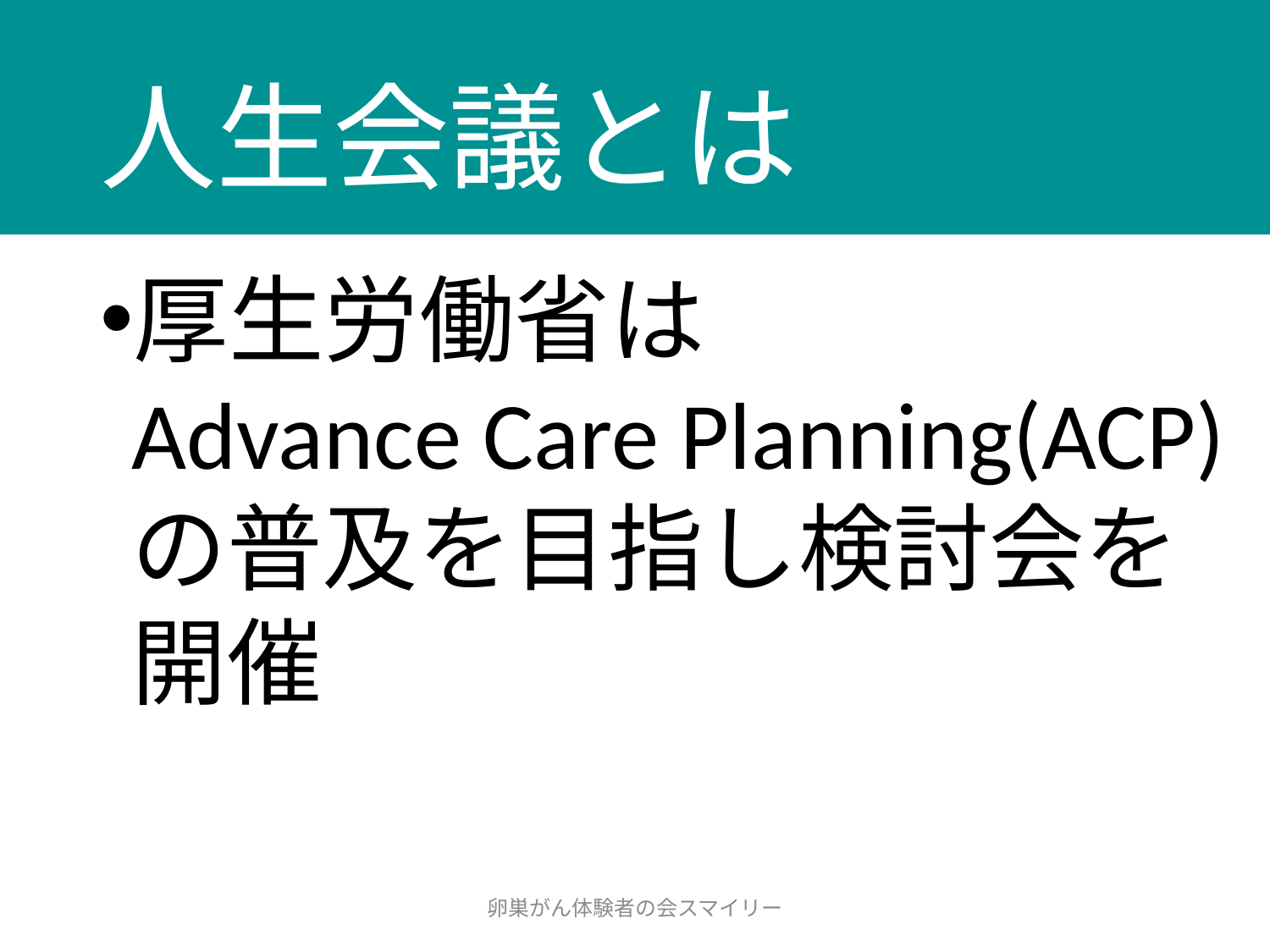

# 人生会議とは
厚生労働省は
Advance Care Planning(ACP)の普及を目指し検討会を
開催
卵巣がん体験者の会スマイリー